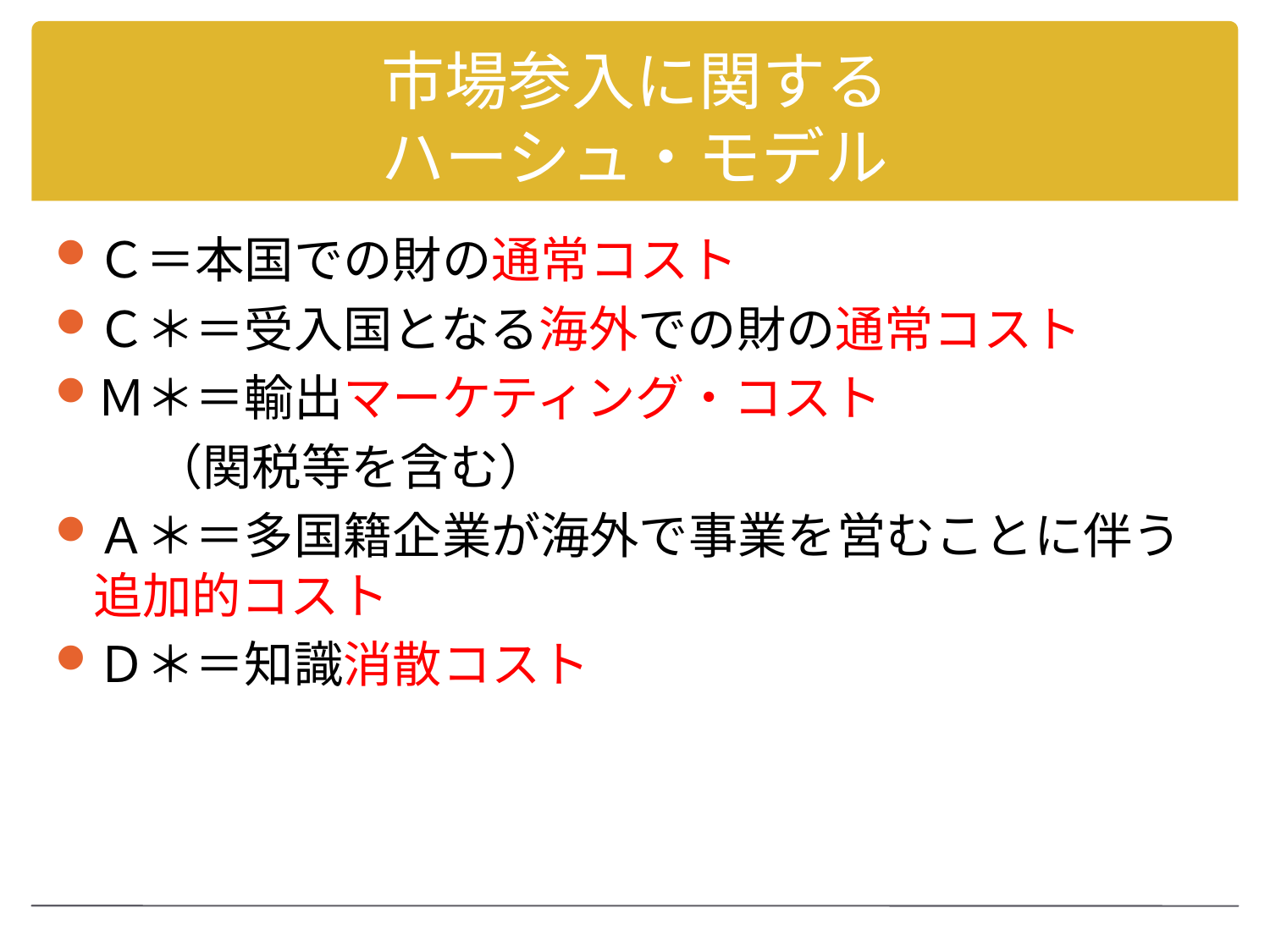

# 市場参入に関する ハーシュ・モデル
Ｃ＝本国での財の通常コスト
Ｃ＊＝受入国となる海外での財の通常コスト
Ｍ＊＝輸出マーケティング・コスト
　　（関税等を含む）
Ａ＊＝多国籍企業が海外で事業を営むことに伴う追加的コスト
Ｄ＊＝知識消散コスト